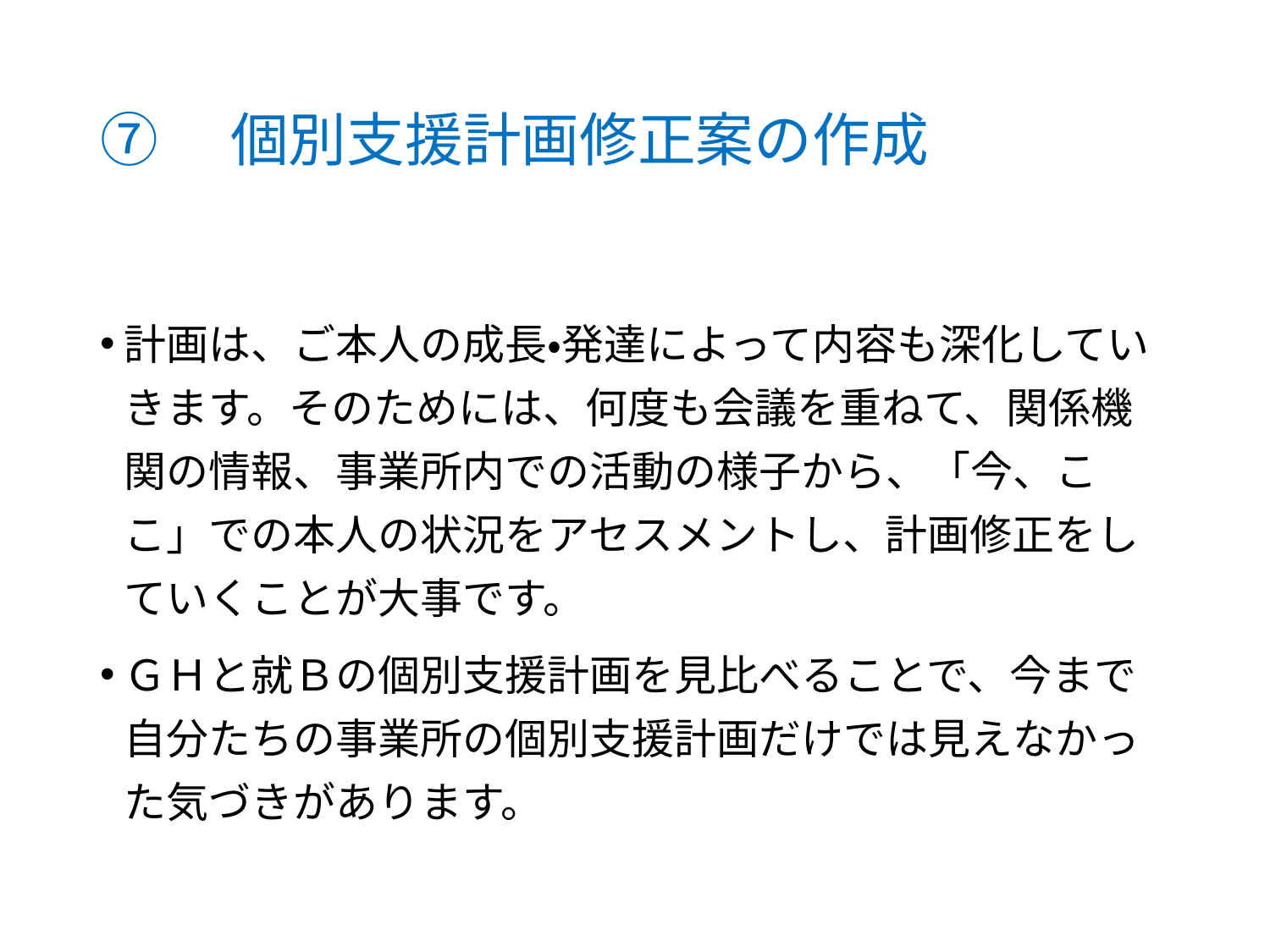

# ⑦　個別支援計画修正案の作成
計画は、ご本人の成長・発達によって内容も深化していきます。そのためには、何度も会議を重ねて、関係機関の情報、事業所内での活動の様子から、「今、ここ」での本人の状況をアセスメントし、計画修正をしていくことが大事です。
ＧＨと就Ｂの個別支援計画を見比べることで、今まで自分たちの事業所の個別支援計画だけでは見えなかった気づきがあります。